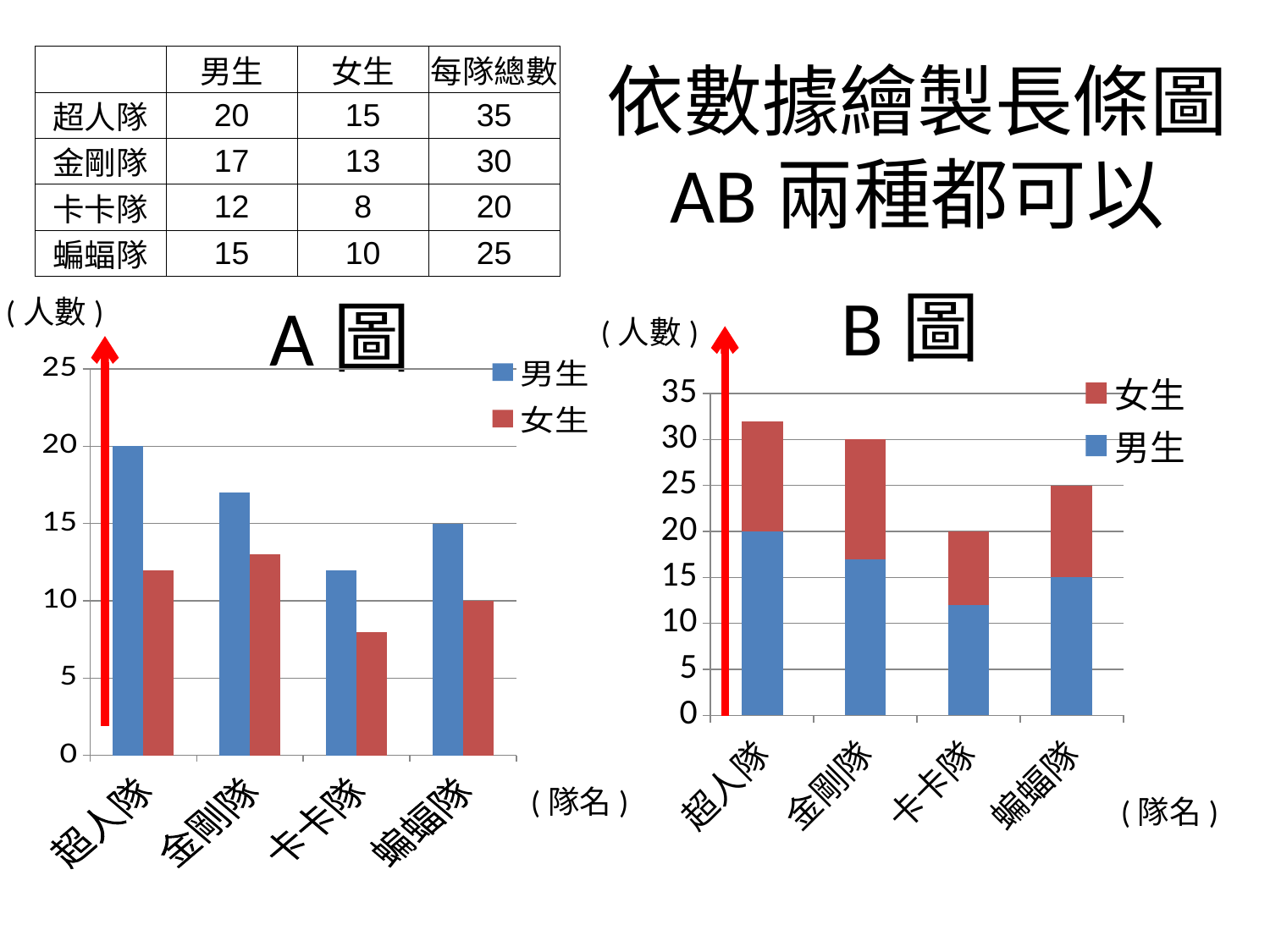

|  | 男生 | 女生 | 每隊總數 |
| --- | --- | --- | --- |
| 超人隊 | 20 | 15 | 35 |
| 金剛隊 | 17 | 13 | 30 |
| 卡卡隊 | 12 | 8 | 20 |
| 蝙蝠隊 | 15 | 10 | 25 |
依數據繪製長條圖
AB兩種都可以
B圖
# A圖
(人數)
(人數)

### Chart

| Category | 男生 | 女生 |
|---|---|---|
| 超人隊 | 20.0 | 12.0 |
| 金剛隊 | 17.0 | 13.0 |
| 卡卡隊 | 12.0 | 8.0 |
| 蝙蝠隊 | 15.0 | 10.0 |

### Chart

| Category | 男生 | 女生 |
|---|---|---|
| 超人隊 | 20.0 | 12.0 |
| 金剛隊 | 17.0 | 13.0 |
| 卡卡隊 | 12.0 | 8.0 |
| 蝙蝠隊 | 15.0 | 10.0 |
(隊名)
(隊名)